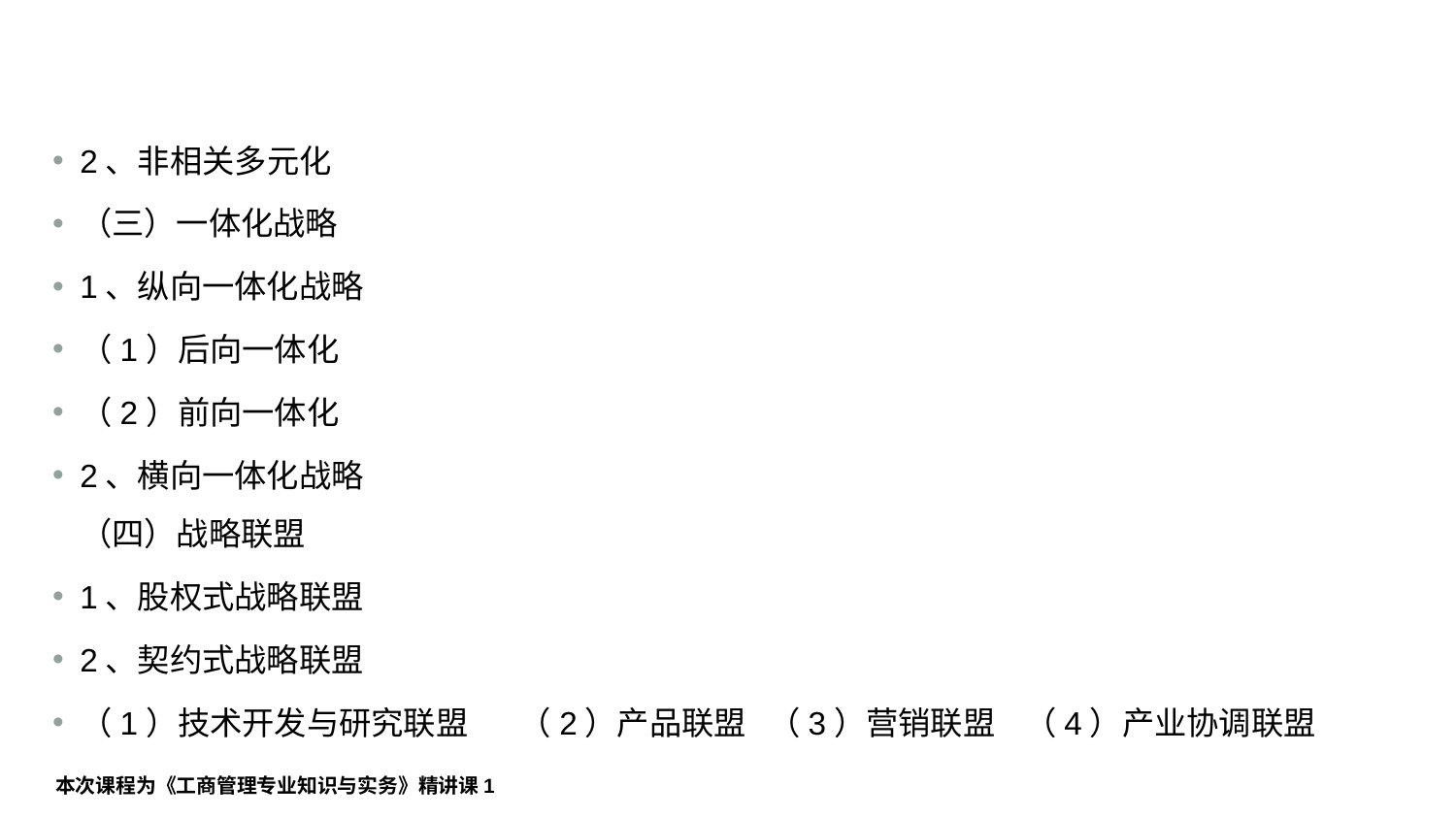

#
2、非相关多元化
（三）一体化战略
1、纵向一体化战略
（1）后向一体化
（2）前向一体化
2、横向一体化战略
（四）战略联盟
1、股权式战略联盟
2、契约式战略联盟
（1）技术开发与研究联盟       （2）产品联盟   （3）营销联盟    （4）产业协调联盟